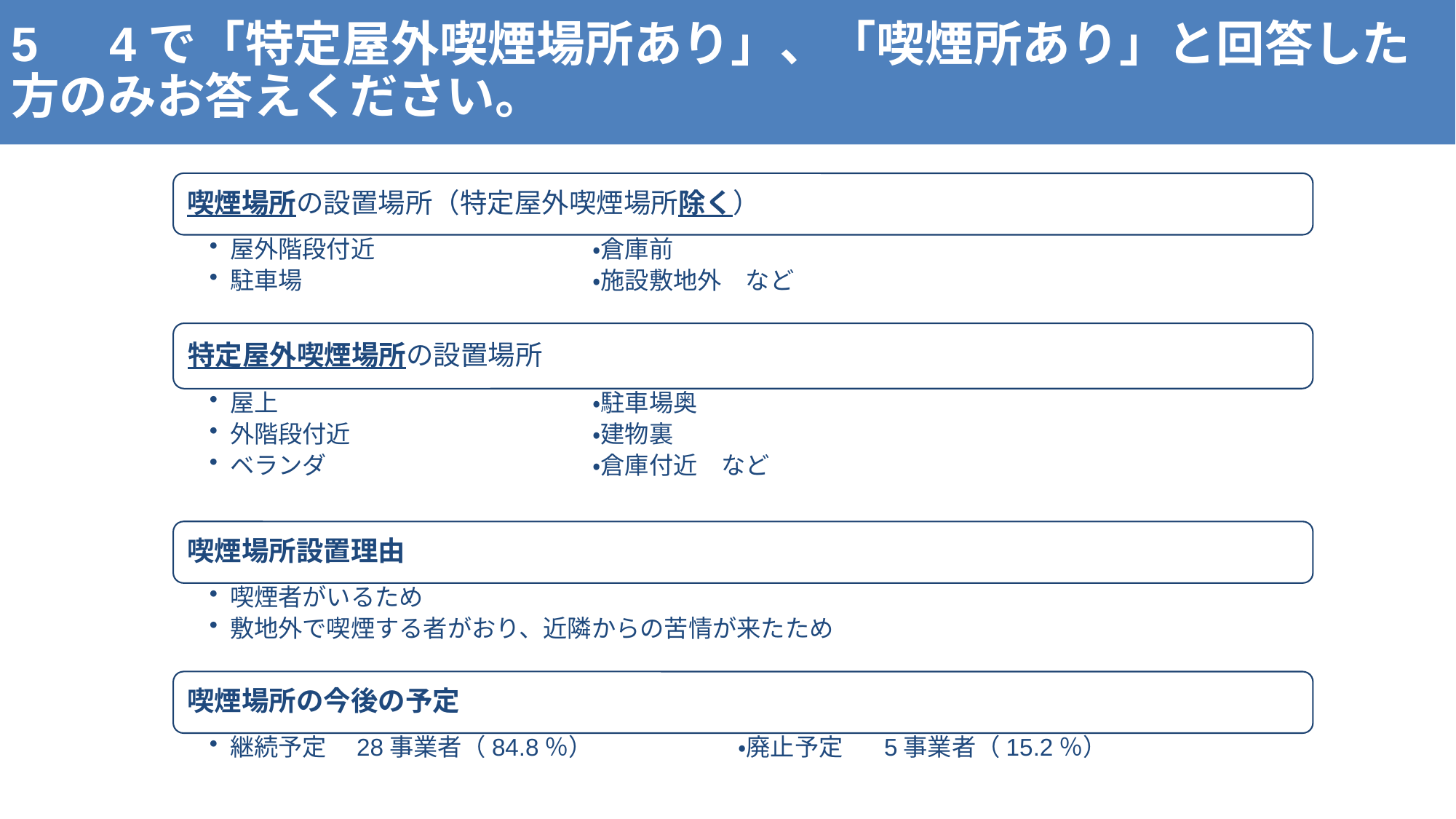

# 5　4で「特定屋外喫煙場所あり」、「喫煙所あり」と回答した方のみお答えください。
喫煙場所の設置場所（特定屋外喫煙場所除く）
屋外階段付近　　　　　　　　　・倉庫前
駐車場　　　　　　　　　　　　・施設敷地外　など
特定屋外喫煙場所の設置場所
屋上　　　　　　　　　　　　　・駐車場奥
外階段付近　　　　　　　　　　・建物裏
ベランダ　　　　　　　　　　　・倉庫付近　など
喫煙場所設置理由
喫煙者がいるため
敷地外で喫煙する者がおり、近隣からの苦情が来たため
喫煙場所の今後の予定
継続予定　28事業者（84.8％）　　　　　　・廃止予定　  5事業者（15.2％）